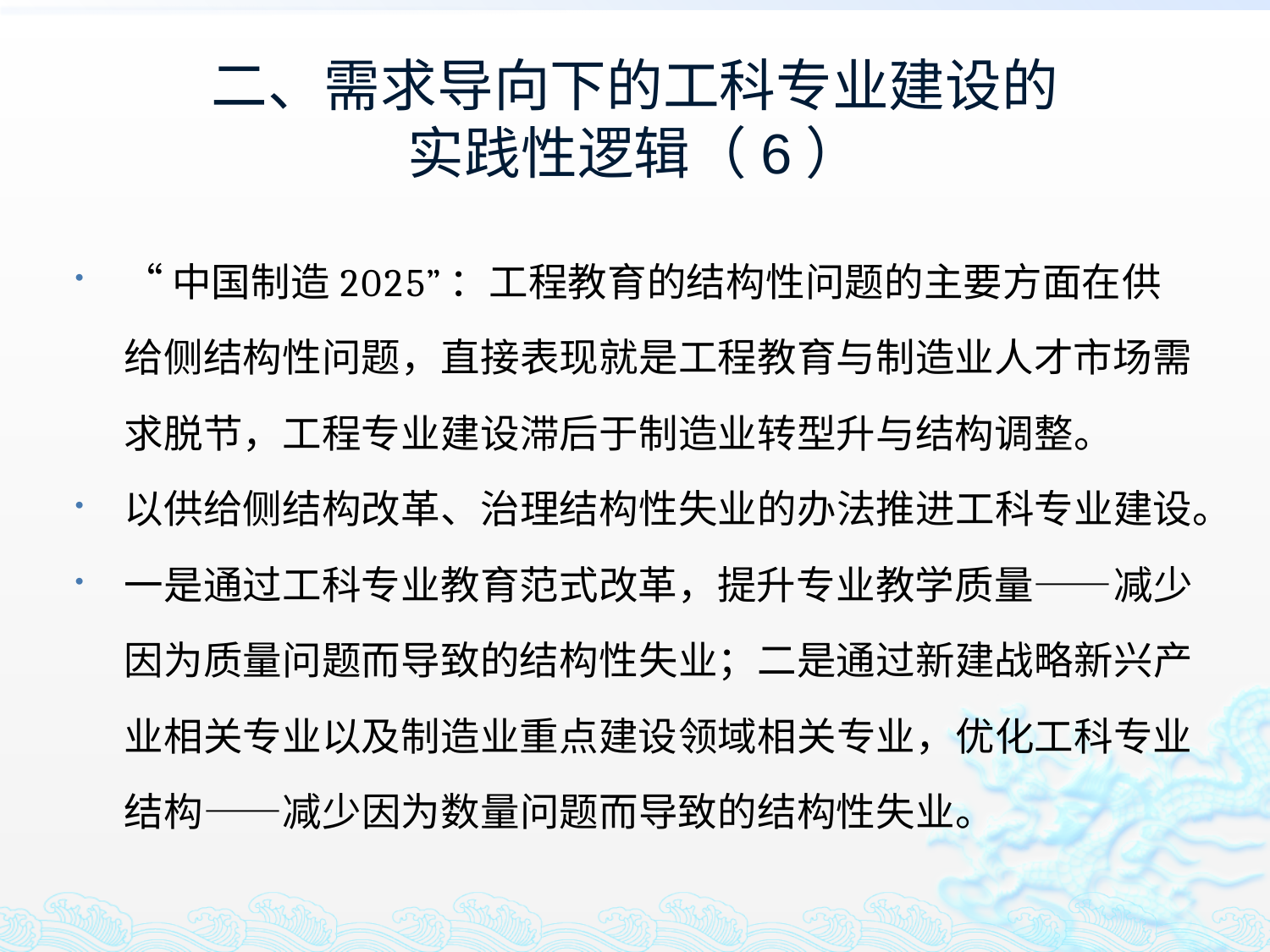

# 二、需求导向下的工科专业建设的 实践性逻辑（6）
“中国制造2025”：工程教育的结构性问题的主要方面在供给侧结构性问题，直接表现就是工程教育与制造业人才市场需求脱节，工程专业建设滞后于制造业转型升与结构调整。
以供给侧结构改革、治理结构性失业的办法推进工科专业建设。
一是通过工科专业教育范式改革，提升专业教学质量——减少因为质量问题而导致的结构性失业；二是通过新建战略新兴产业相关专业以及制造业重点建设领域相关专业，优化工科专业结构——减少因为数量问题而导致的结构性失业。